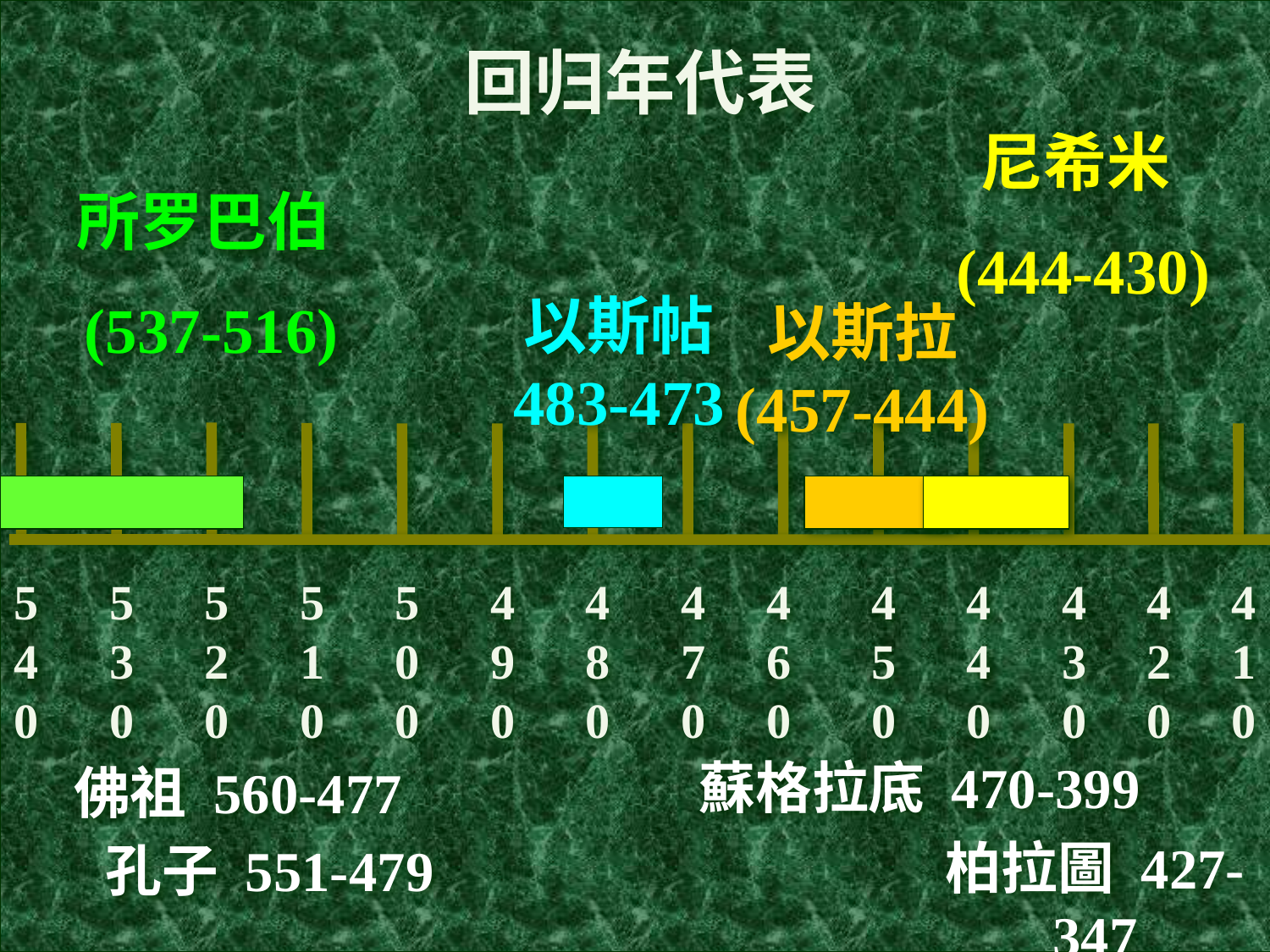

回归年代表
尼希米
 (444-430)
所罗巴伯
(537-516)
以斯帖 483-473
以斯拉 (457-444)

540
530
520
510
500
490
480
470
460
450
440
430
420
410
蘇格拉底 470-399
佛祖 560-477
柏拉圖 427-347
孔子 551-479